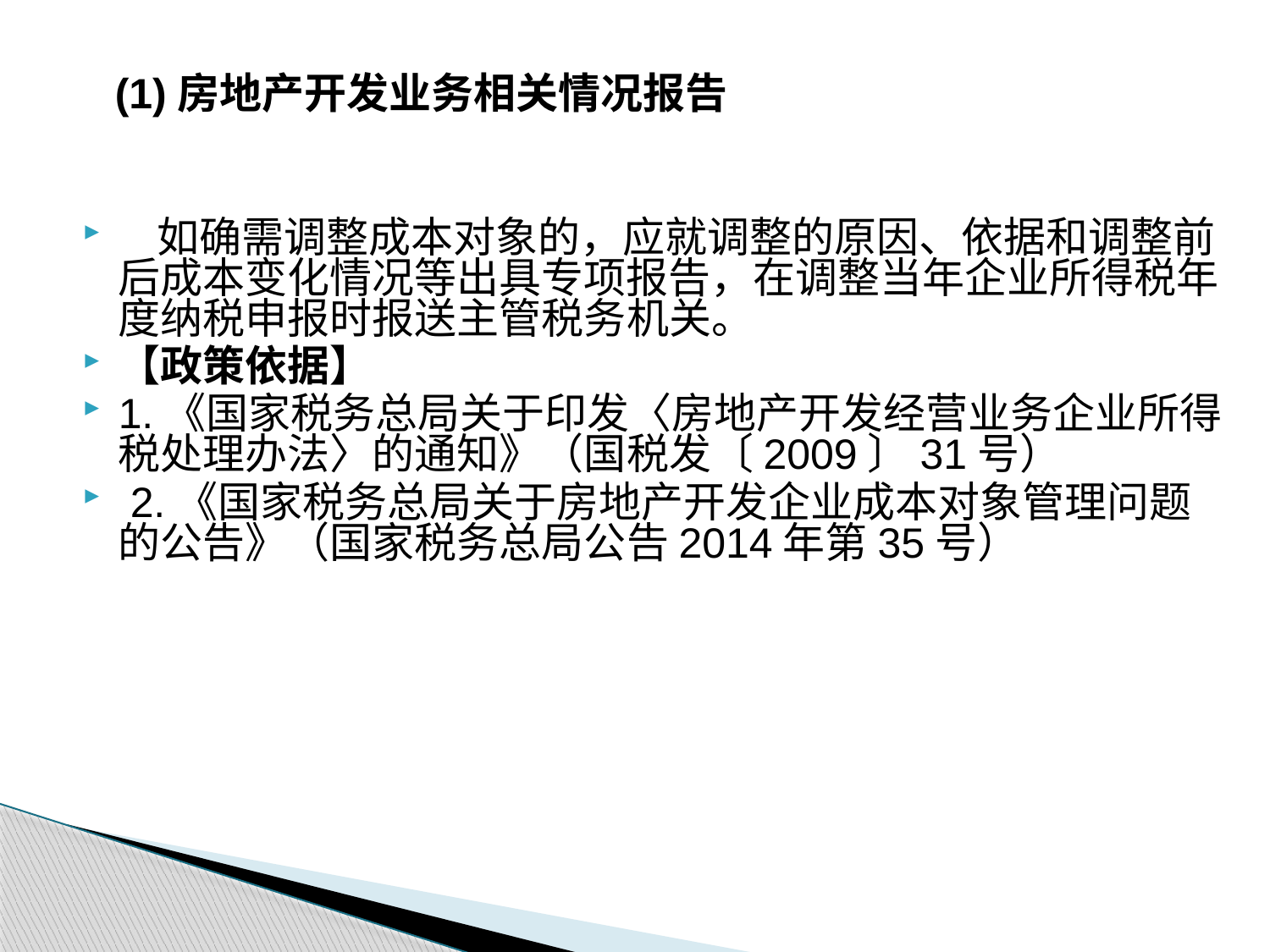

(1)房地产开发业务相关情况报告

   如确需调整成本对象的，应就调整的原因、依据和调整前后成本变化情况等出具专项报告，在调整当年企业所得税年度纳税申报时报送主管税务机关。
【政策依据】
1.《国家税务总局关于印发〈房地产开发经营业务企业所得税处理办法〉的通知》（国税发〔2009〕31号）
 2.《国家税务总局关于房地产开发企业成本对象管理问题的公告》（国家税务总局公告2014年第35号）